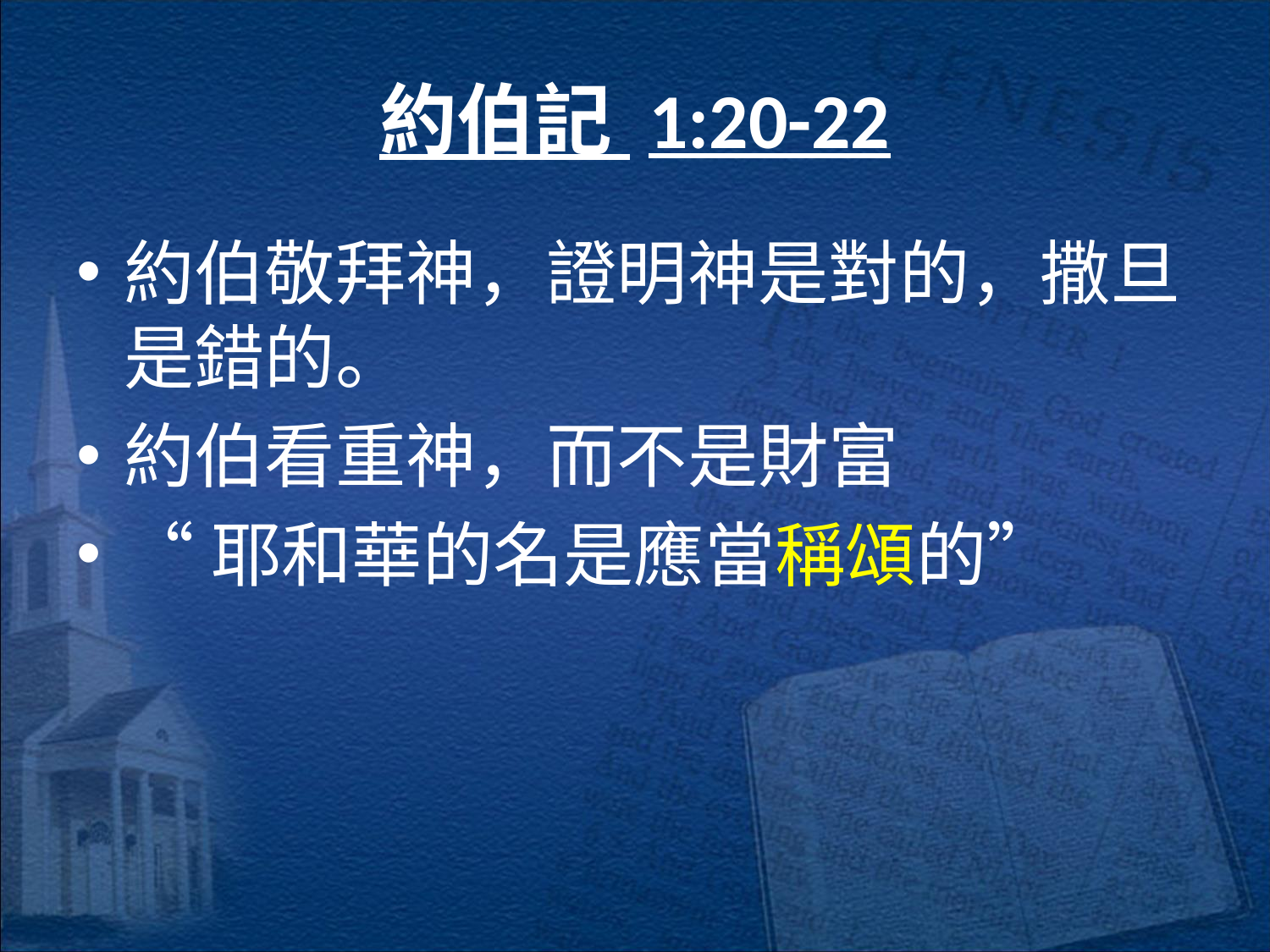

# 約伯記 1:20-22
約伯敬拜神，證明神是對的，撒旦是錯的。
約伯看重神，而不是財富
“耶和華的名是應當稱頌的”